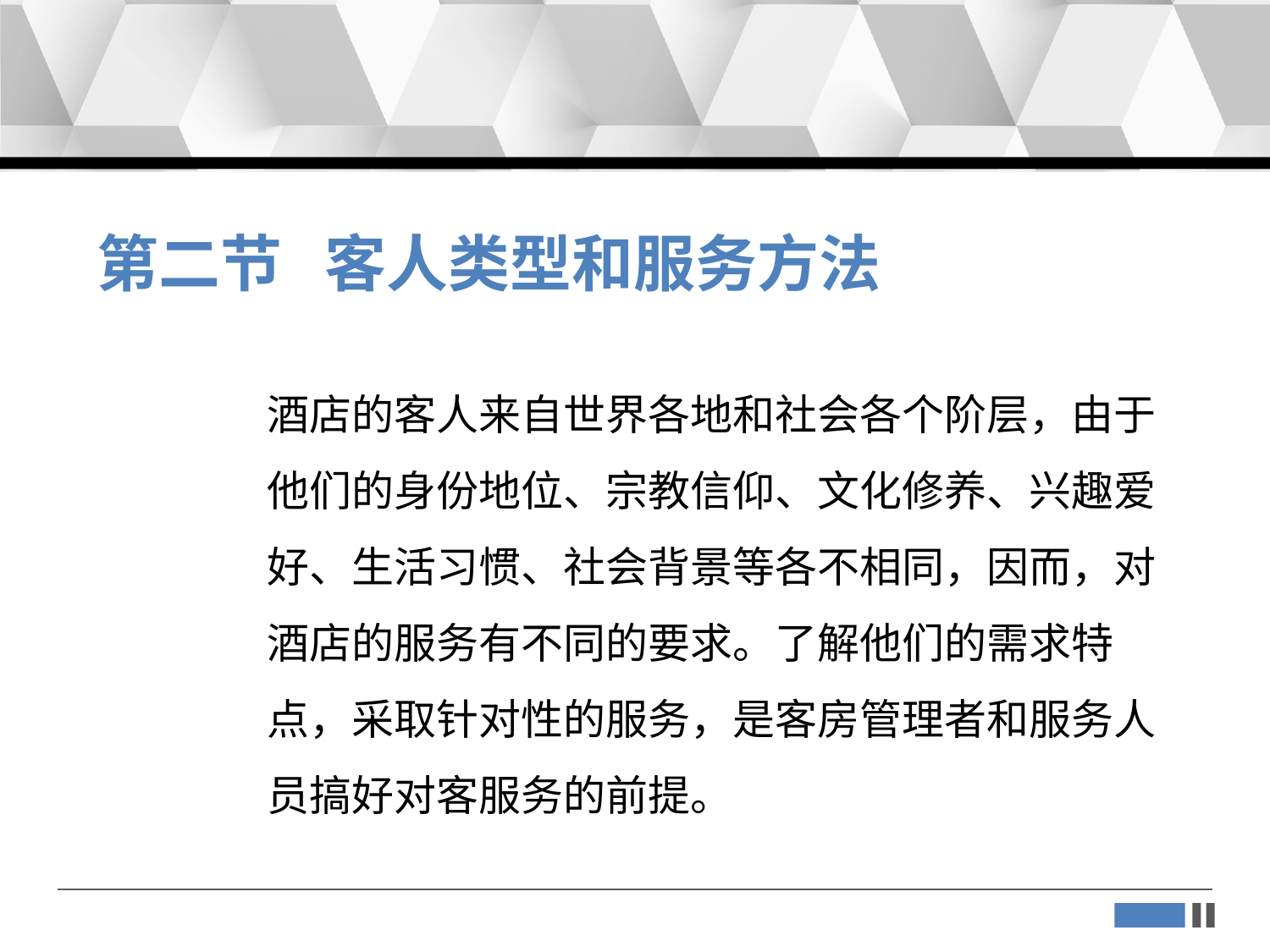

第二节   客人类型和服务方法
酒店的客人来自世界各地和社会各个阶层，由于他们的身份地位、宗教信仰、文化修养、兴趣爱好、生活习惯、社会背景等各不相同，因而，对酒店的服务有不同的要求。了解他们的需求特点，采取针对性的服务，是客房管理者和服务人员搞好对客服务的前提。